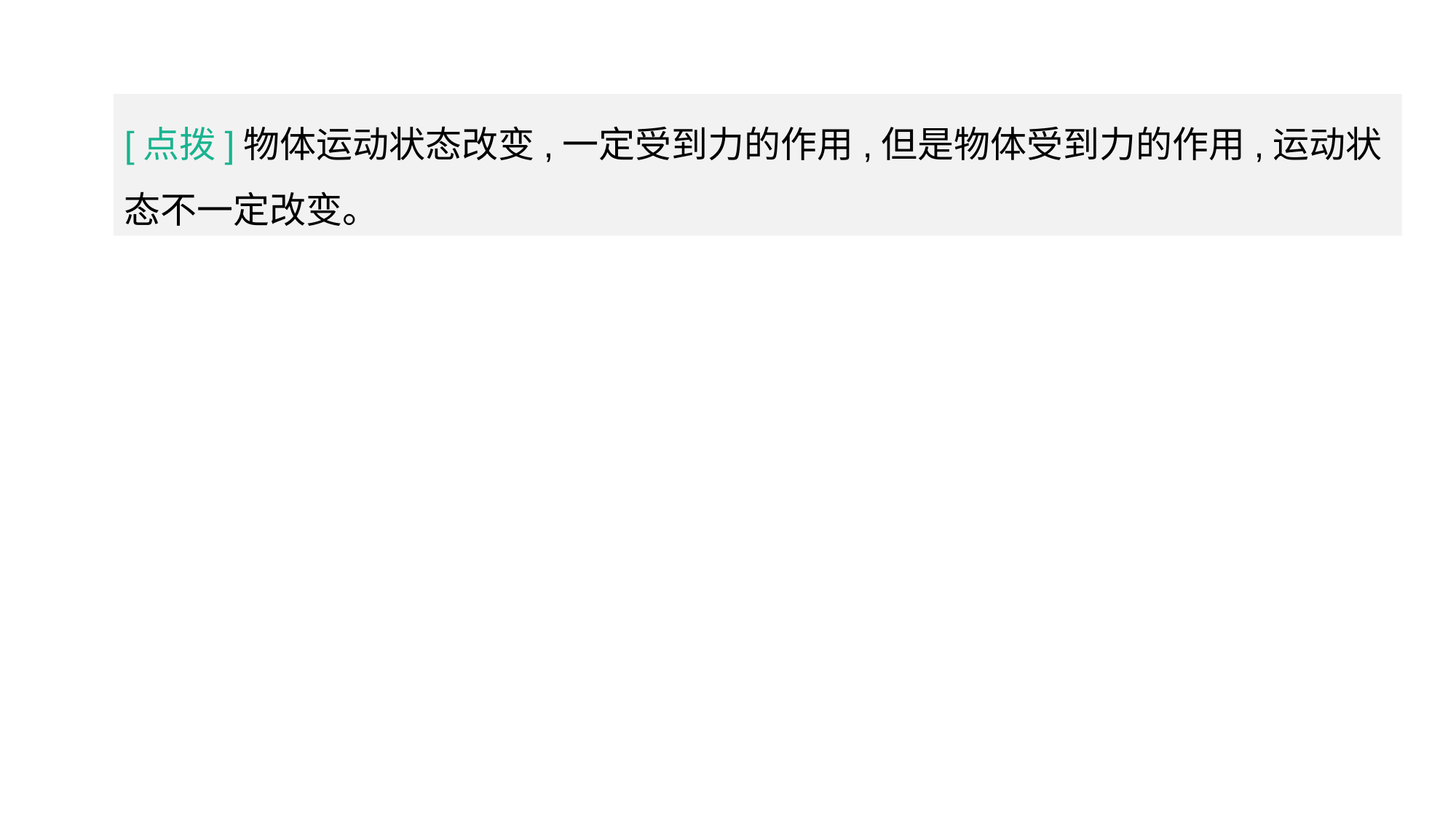

[点拨]物体运动状态改变,一定受到力的作用,但是物体受到力的作用,运动状态不一定改变。